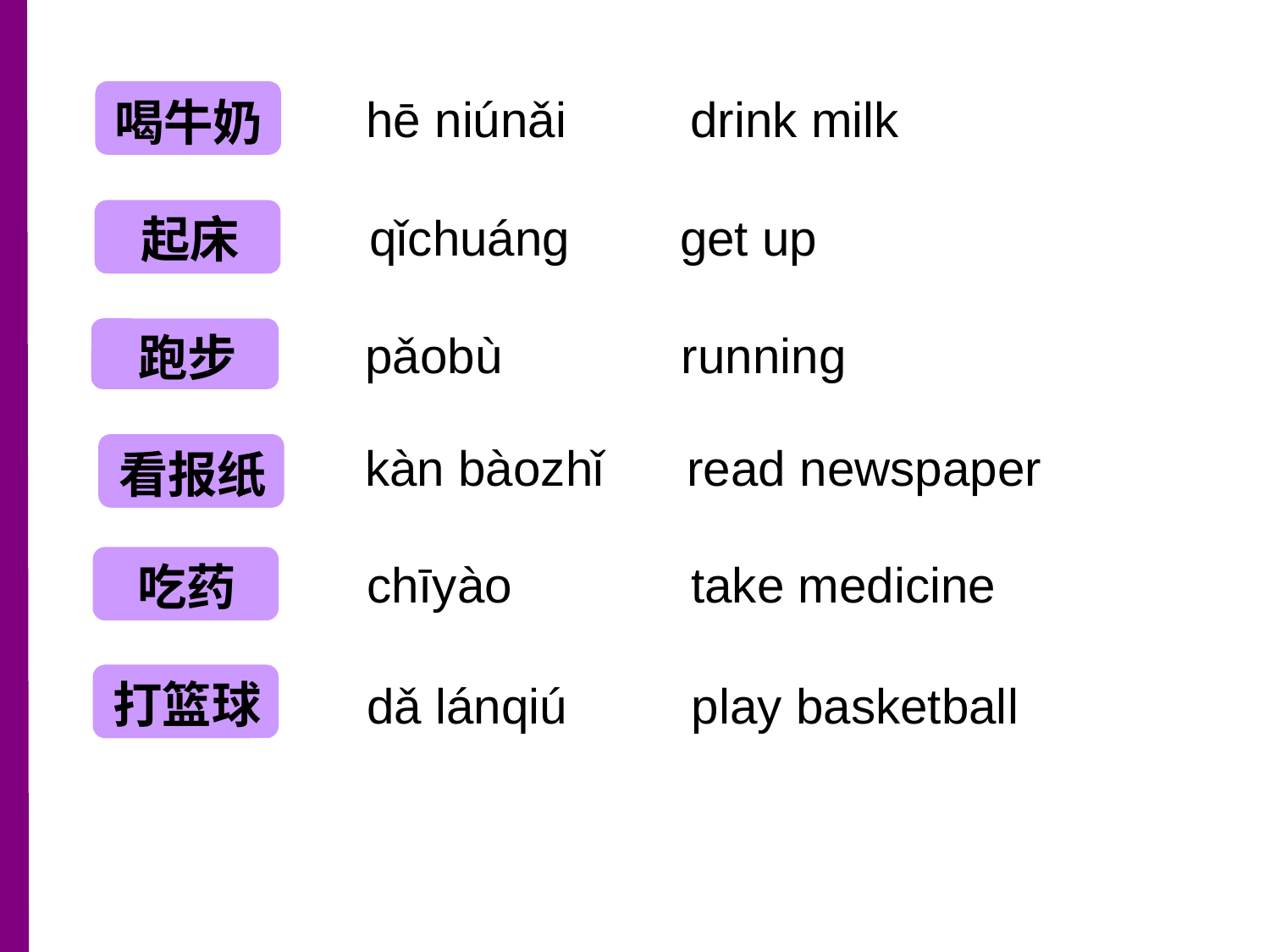

喝牛奶
hē niúnǎi         drink milk

起床
qǐchuáng        get up
pǎobù             running

跑步
kàn bàozhǐ      read newspaper

看报纸

吃药
chīyào             take medicine

打篮球

dǎ lánqiú         play basketball